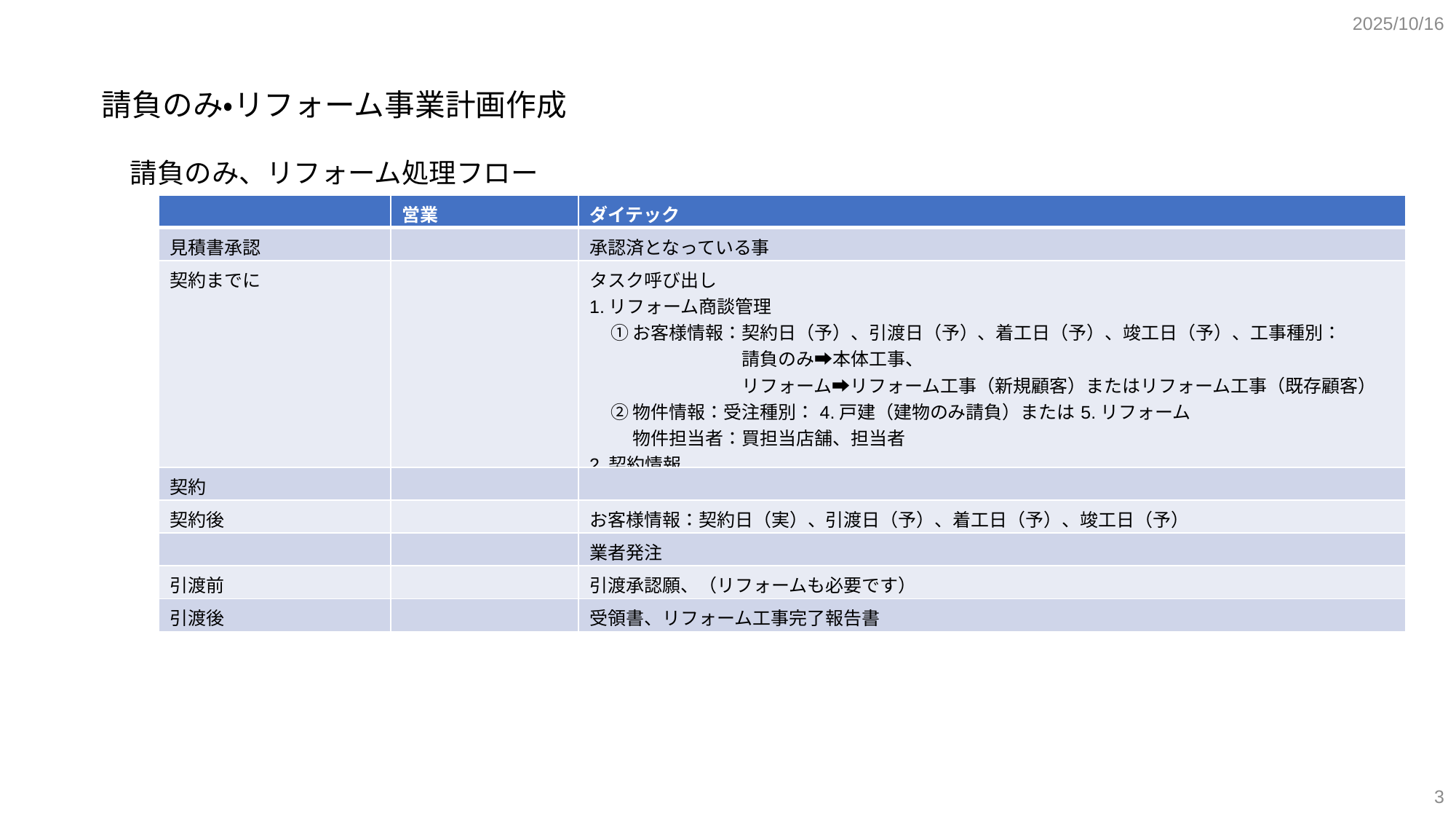

2025/10/16
請負のみ・リフォーム事業計画作成
請負のみ、リフォーム処理フロー
|  | 営業 | ダイテック |
| --- | --- | --- |
| 見積書承認 |  | 承認済となっている事 |
| 契約までに |  | タスク呼び出し 1.リフォーム商談管理 お客様情報：契約日（予）、引渡日（予）、着工日（予）、竣工日（予）、工事種別： 　　　　　　請負のみ➡本体工事、 　　　　　　リフォーム➡リフォーム工事（新規顧客）またはリフォーム工事（既存顧客） 物件情報：受注種別：4.戸建（建物のみ請負）または5.リフォーム 物件担当者：買担当店舗、担当者 2.契約情報 契約情報：物件情報：受注種別：4.戸建（建物のみ請負）または5.リフォーム |
| 契約 |  |  |
| 契約後 |  | お客様情報：契約日（実）、引渡日（予）、着工日（予）、竣工日（予） |
|  |  | 業者発注 |
| 引渡前 |  | 引渡承認願、（リフォームも必要です） |
| 引渡後 |  | 受領書、リフォーム工事完了報告書 |
3